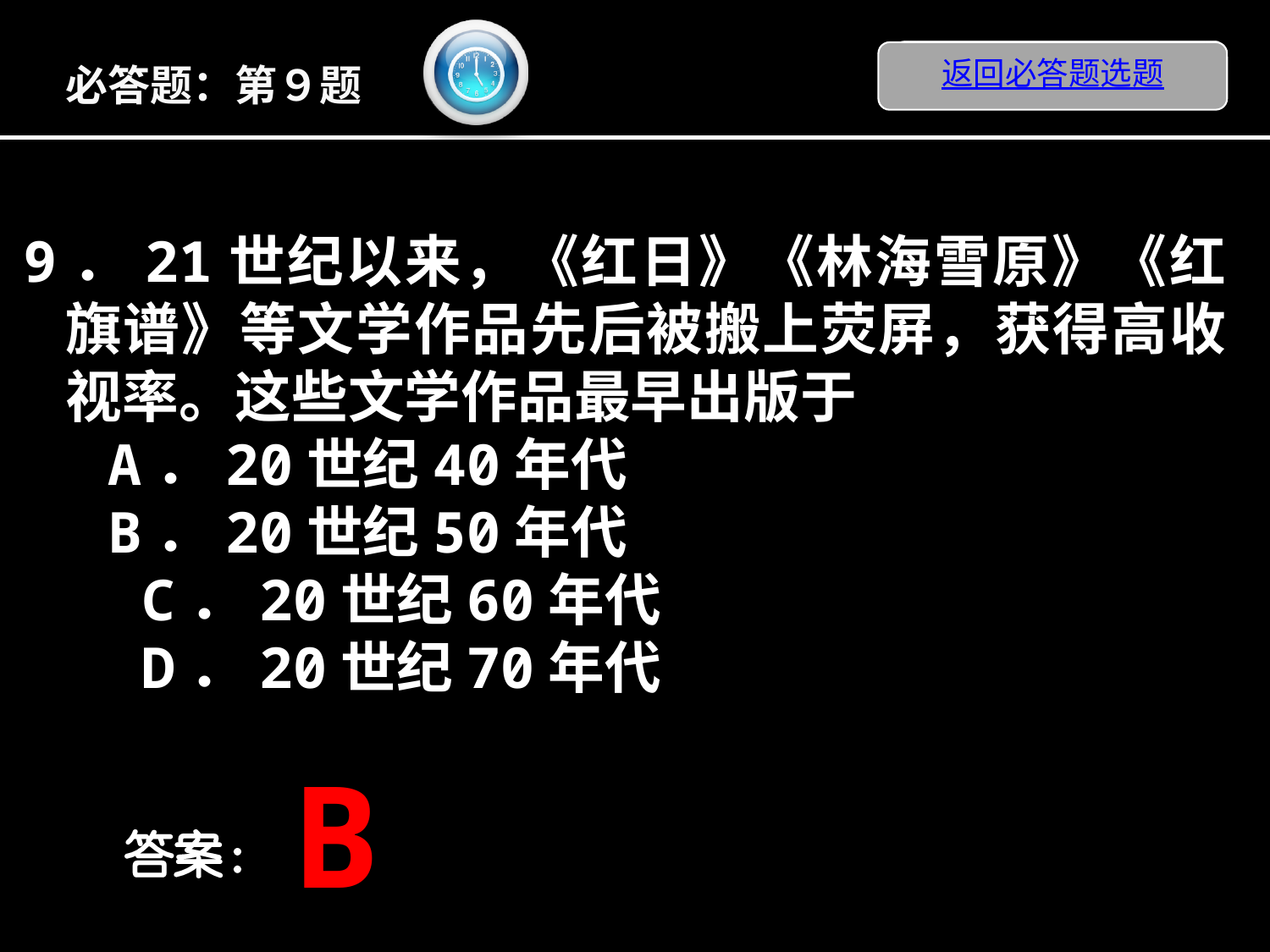

返回必答题选题
必答题：第９题
9．21世纪以来，《红日》《林海雪原》《红旗谱》等文学作品先后被搬上荧屏，获得高收视率。这些文学作品最早出版于
A．20世纪40年代
B．20世纪50年代
 C．20世纪60年代
 D．20世纪70年代
B